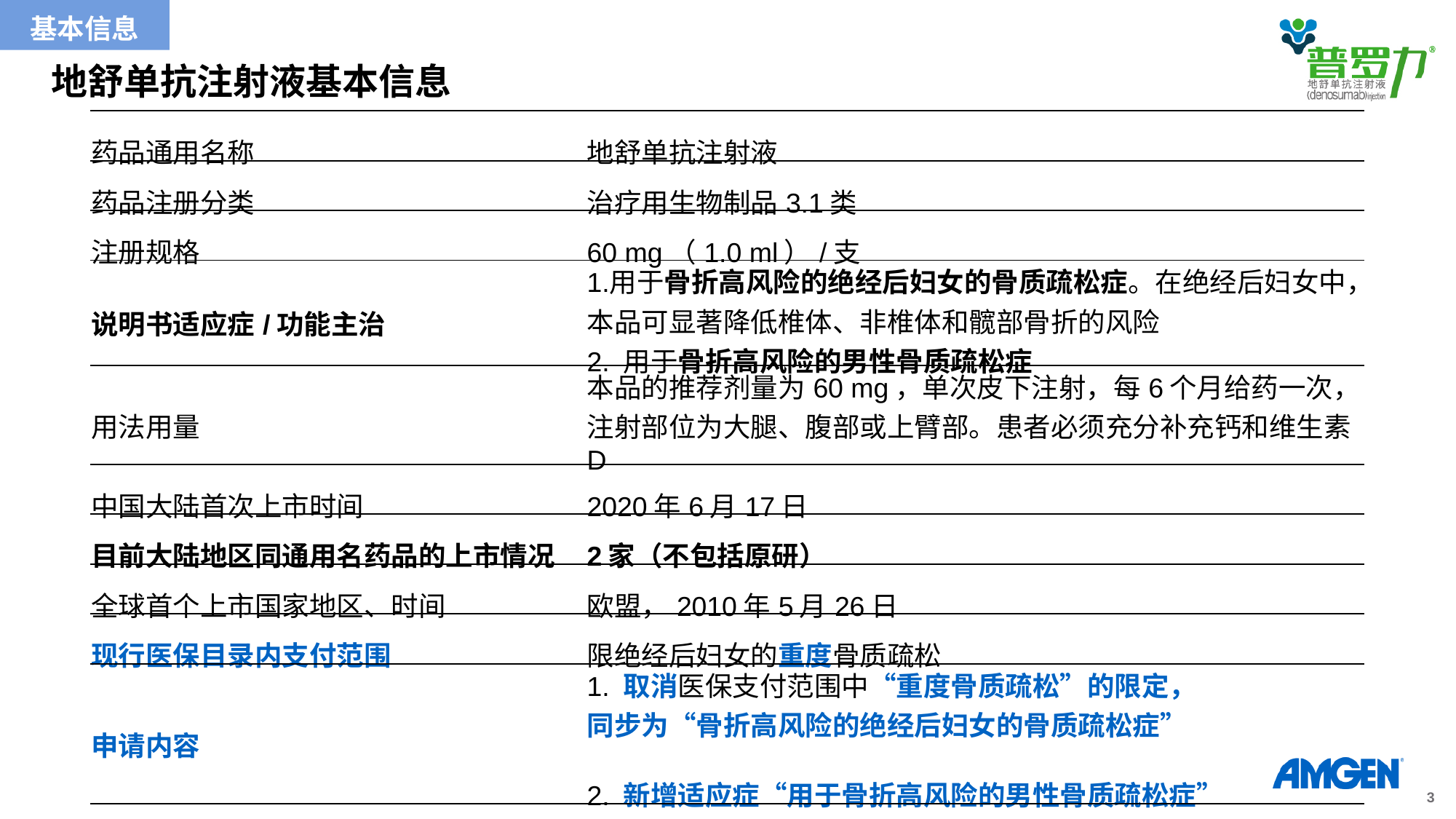

基本信息
# 地舒单抗注射液基本信息
| 药品通用名称 | 地舒单抗注射液 |
| --- | --- |
| 药品注册分类 | 治疗用生物制品3.1类 |
| 注册规格 | 60 mg（1.0 ml）/支 |
| 说明书适应症/功能主治 | 用于骨折高风险的绝经后妇女的骨质疏松症。在绝经后妇女中，本品可显著降低椎体、非椎体和髋部骨折的风险 2. 用于骨折高风险的男性骨质疏松症 |
| 用法用量 | 本品的推荐剂量为60 mg，单次皮下注射，每6个月给药一次，注射部位为大腿、腹部或上臂部。患者必须充分补充钙和维生素D |
| 中国大陆首次上市时间 | 2020年6月17日 |
| 目前大陆地区同通用名药品的上市情况 | 2家（不包括原研） |
| 全球首个上市国家地区、时间 | 欧盟，2010年5月26日 |
| 现行医保目录内支付范围 | 限绝经后妇女的重度骨质疏松 |
| 申请内容 | 1. 取消医保支付范围中“重度骨质疏松”的限定， 同步为“骨折高风险的绝经后妇女的骨质疏松症” 2. 新增适应症“用于骨折高风险的男性骨质疏松症” |